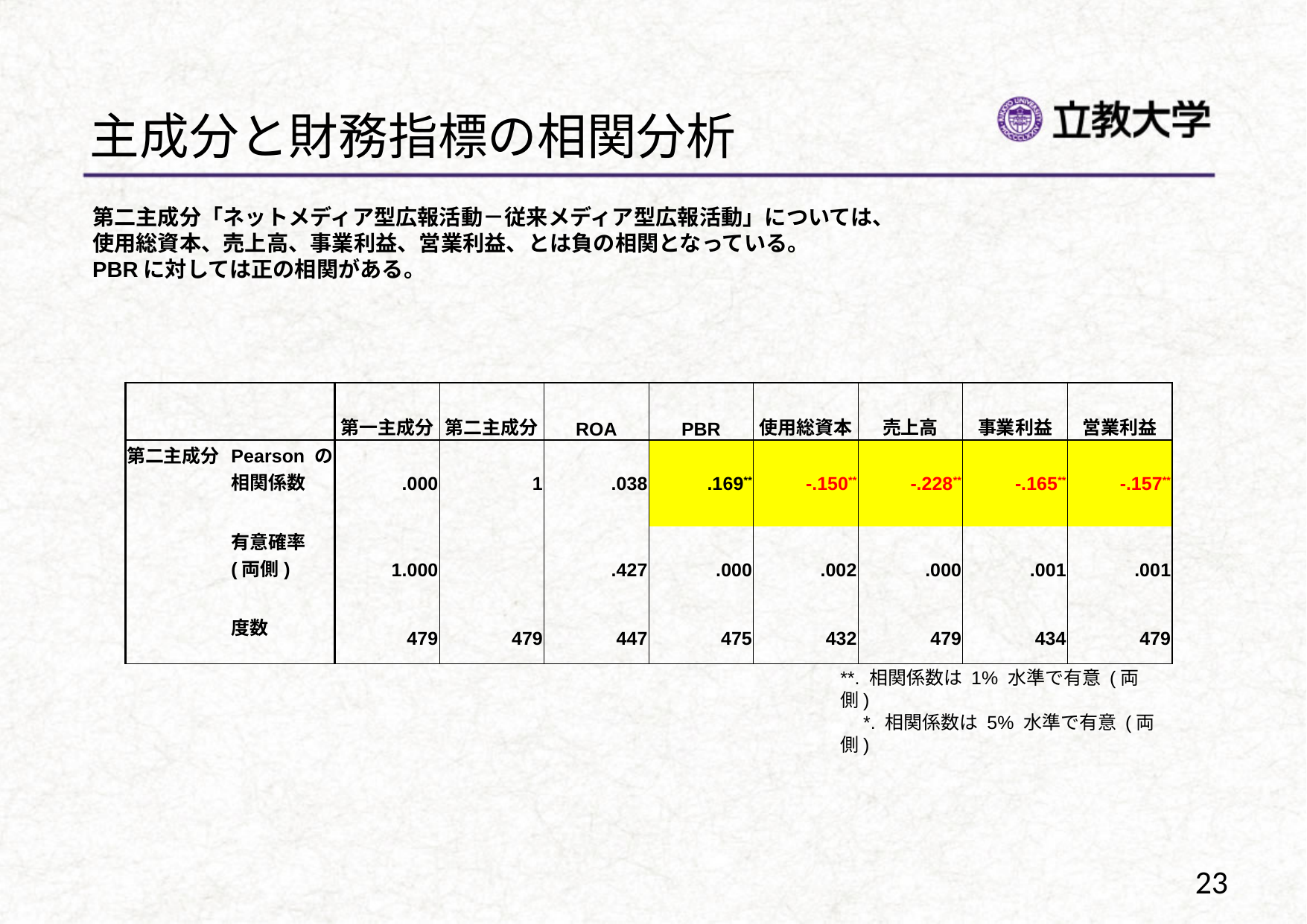

# 主成分と財務指標の相関分析
第二主成分「ネットメディア型広報活動－従来メディア型広報活動」については、
使用総資本、売上高、事業利益、営業利益、とは負の相関となっている。
PBRに対しては正の相関がある。
|  |  | 第一主成分 | 第二主成分 | ROA | PBR | 使用総資本 | 売上高 | 事業利益 | 営業利益 |
| --- | --- | --- | --- | --- | --- | --- | --- | --- | --- |
| 第二主成分 | Pearson の相関係数 | .000 | 1 | .038 | .169\*\* | -.150\*\* | -.228\*\* | -.165\*\* | -.157\*\* |
|  | 有意確率 (両側) | 1.000 |  | .427 | .000 | .002 | .000 | .001 | .001 |
|  | 度数 | 479 | 479 | 447 | 475 | 432 | 479 | 434 | 479 |
**. 相関係数は 1% 水準で有意 (両側)
　*. 相関係数は 5% 水準で有意 (両側)
23